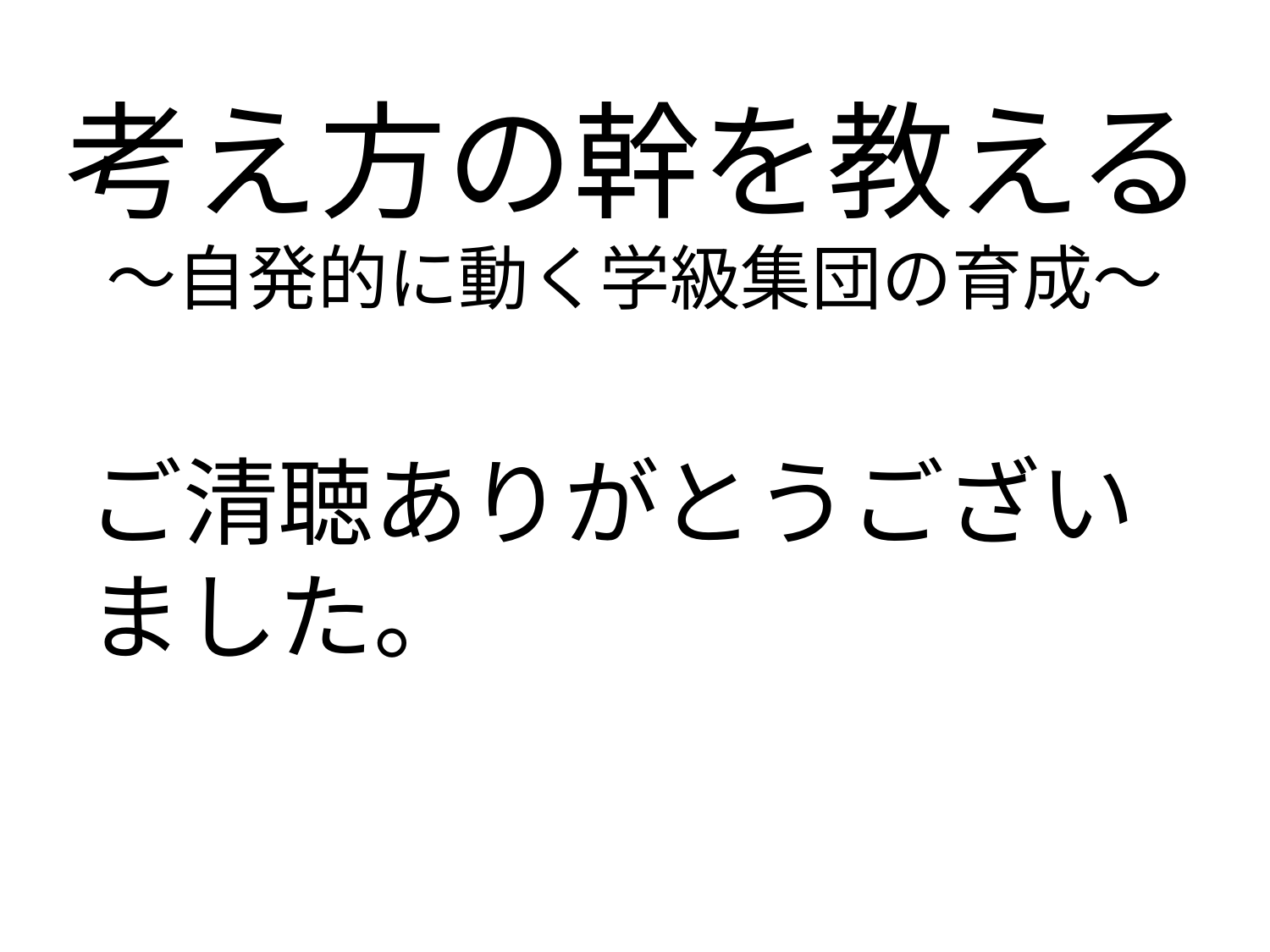

# 考え方の幹を教える ～自発的に動く学級集団の育成～
ご清聴ありがとうございました。